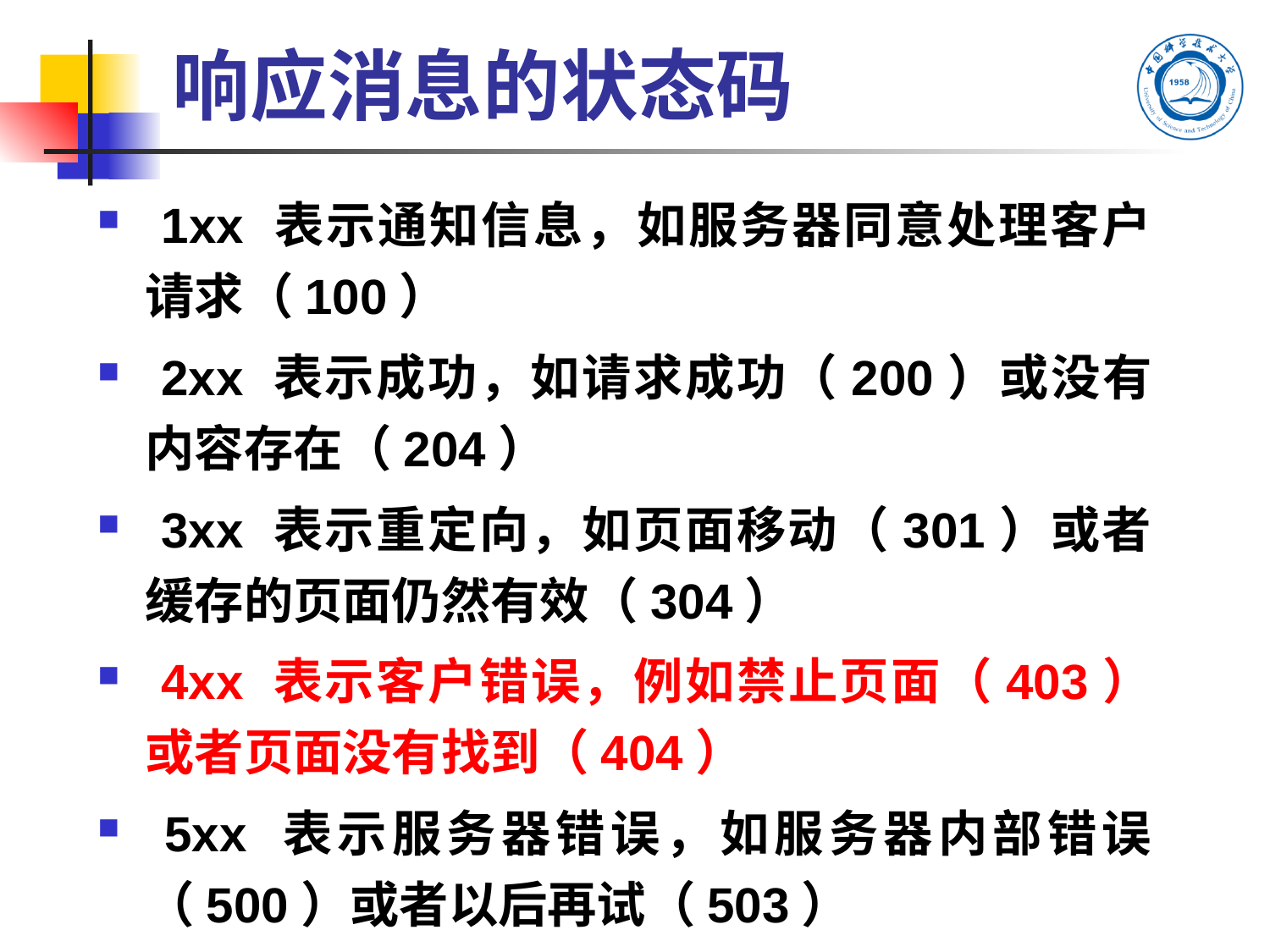

# 响应消息的状态码
 1xx 表示通知信息，如服务器同意处理客户请求（100）
 2xx 表示成功，如请求成功（200）或没有内容存在（204）
 3xx 表示重定向，如页面移动（301）或者缓存的页面仍然有效（304）
 4xx 表示客户错误，例如禁止页面（403）或者页面没有找到（404）
 5xx 表示服务器错误，如服务器内部错误（500）或者以后再试（503）